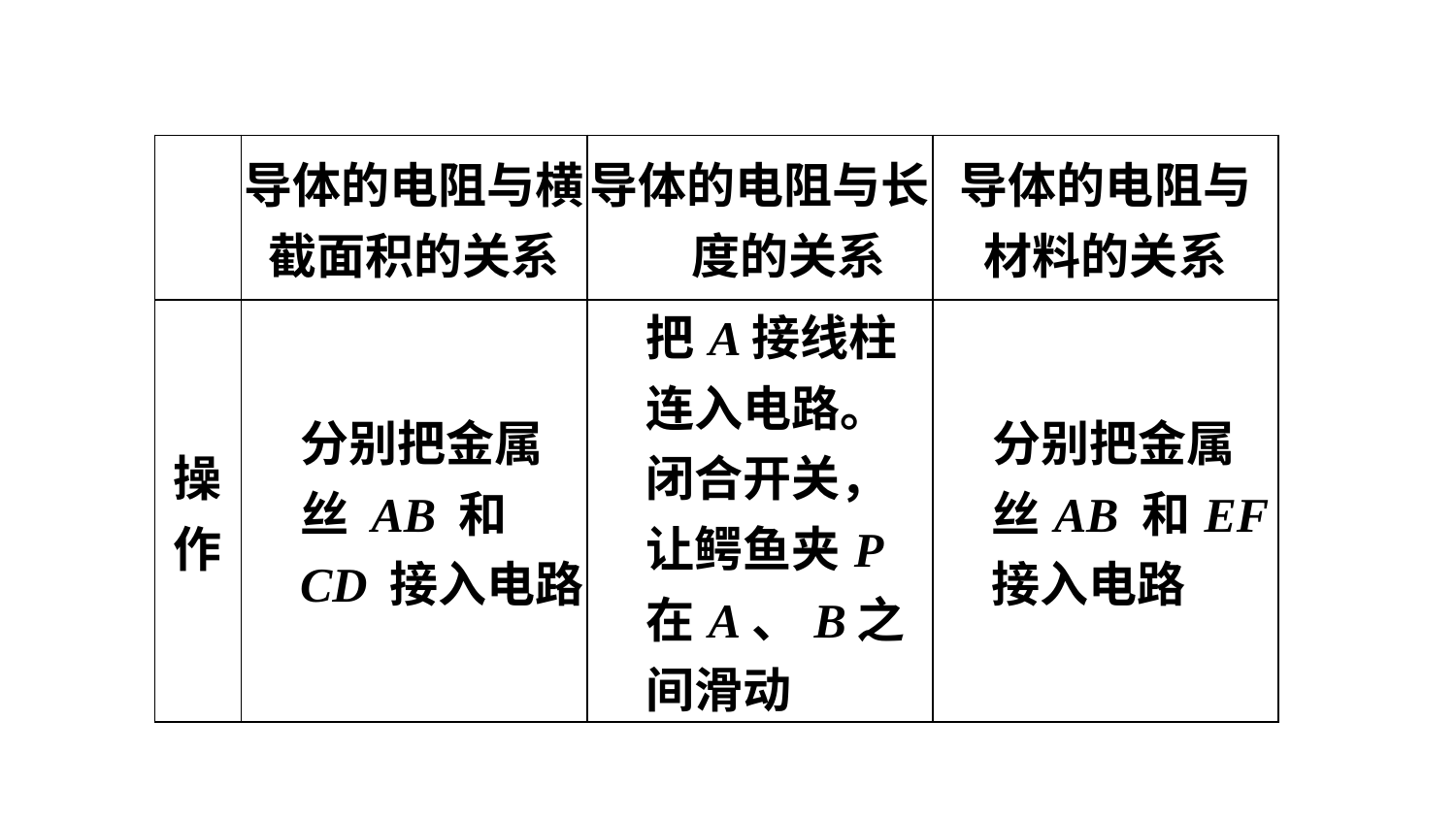

|  | 导体的电阻与横截面积的关系 | 导体的电阻与长度的关系 | 导体的电阻与 材料的关系 |
| --- | --- | --- | --- |
| 操 作 | 分别把金属丝 AB 和 CD 接入电路 | 把A接线柱连入电路。闭合开关，让鳄鱼夹P在A、B之间滑动 | 分别把金属丝AB 和EF 接入电路 |